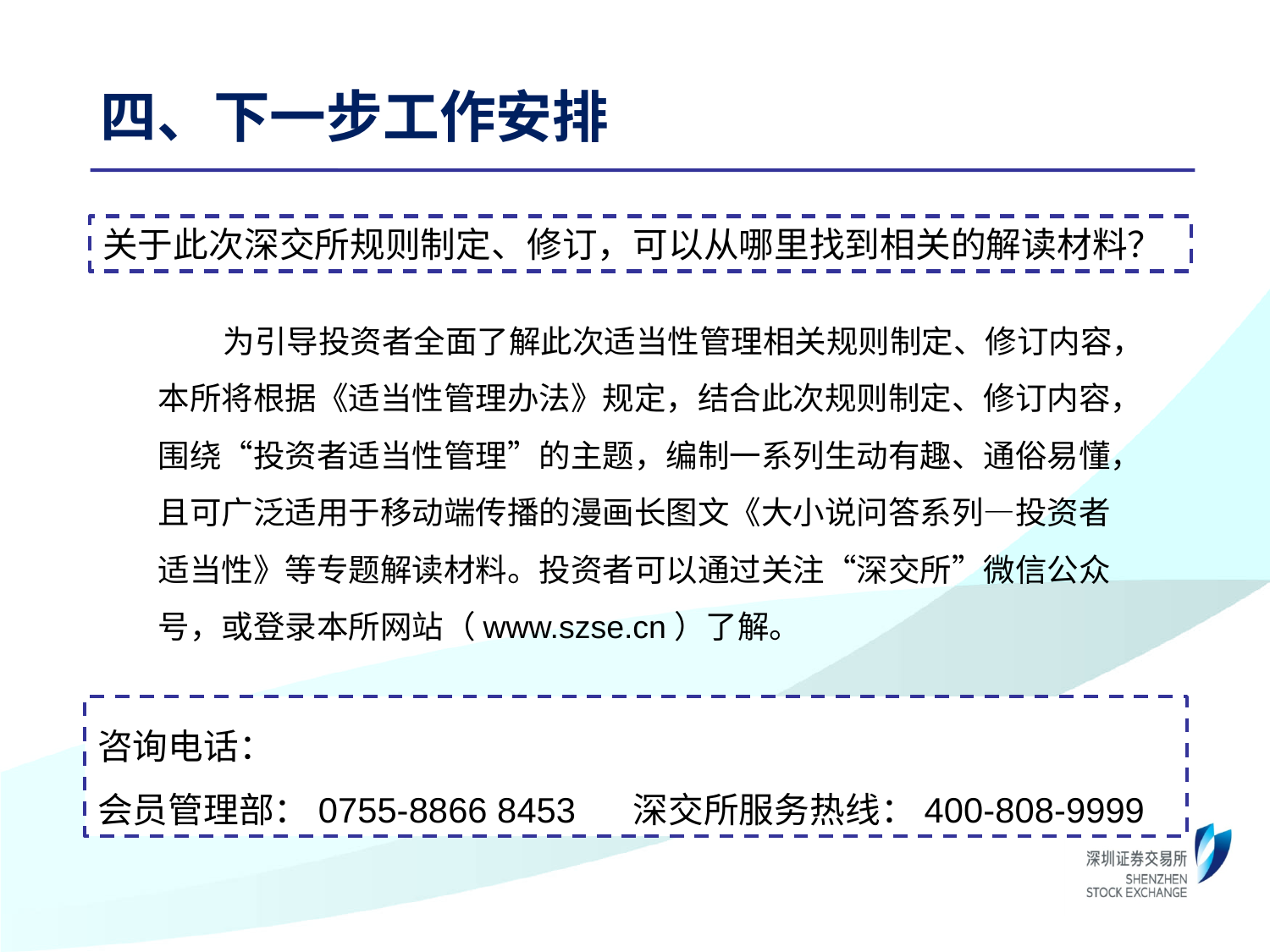

四、下一步工作安排

关于此次深交所规则制定、修订，可以从哪里找到相关的解读材料？
        为引导投资者全面了解此次适当性管理相关规则制定、修订内容，本所将根据《适当性管理办法》规定，结合此次规则制定、修订内容，围绕“投资者适当性管理”的主题，编制一系列生动有趣、通俗易懂，且可广泛适用于移动端传播的漫画长图文《大小说问答系列—投资者适当性》等专题解读材料。投资者可以通过关注“深交所”微信公众号，或登录本所网站（www.szse.cn）了解。
咨询电话：
会员管理部：0755-8866 8453     深交所服务热线：400-808-9999